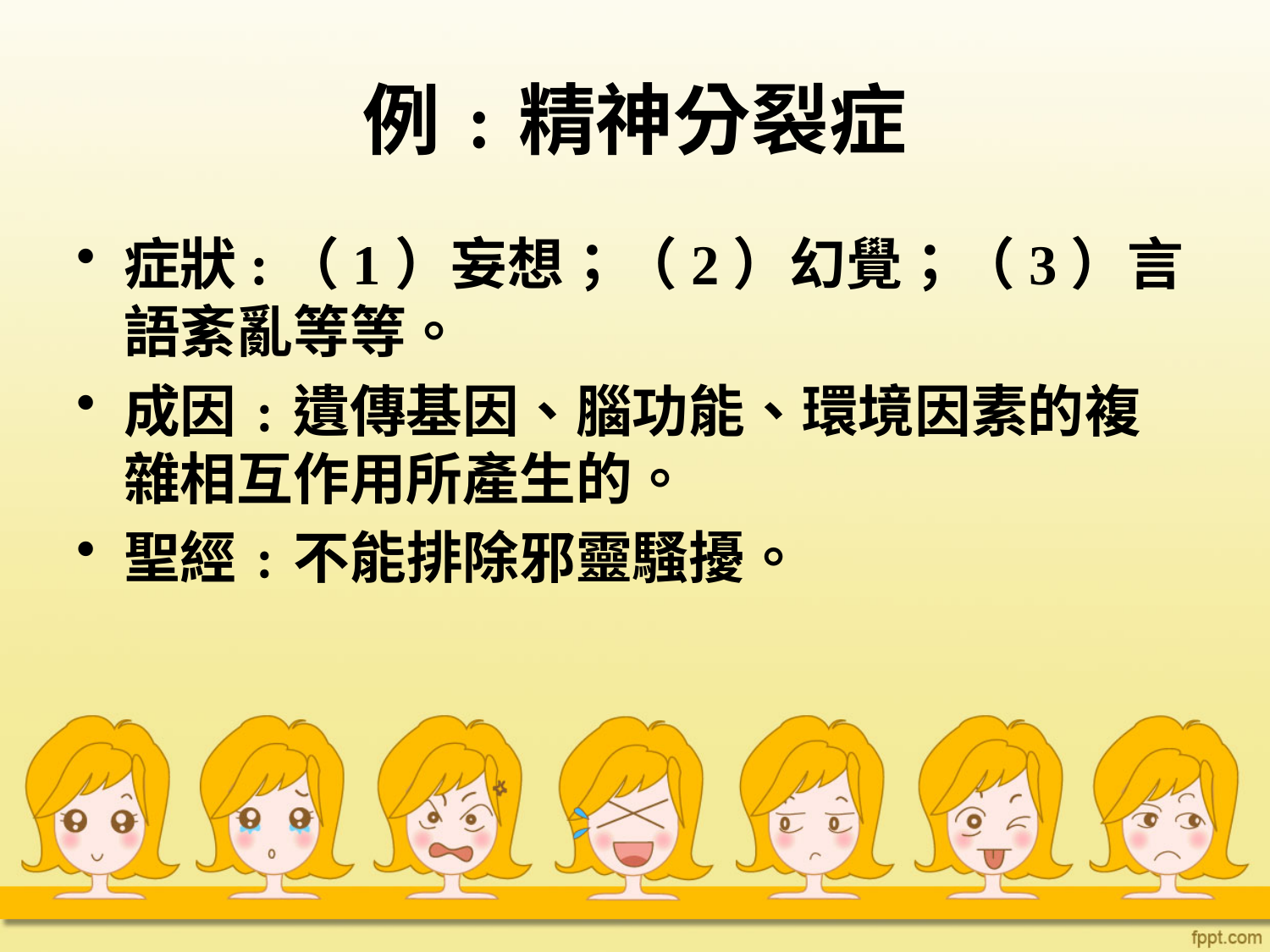

# 例﹕精神分裂症
症狀:（1）妄想；（2）幻覺；（3）言語紊亂等等。
成因﹕遺傳基因、腦功能、環境因素的複雜相互作用所產生的。
聖經﹕不能排除邪靈騷擾。